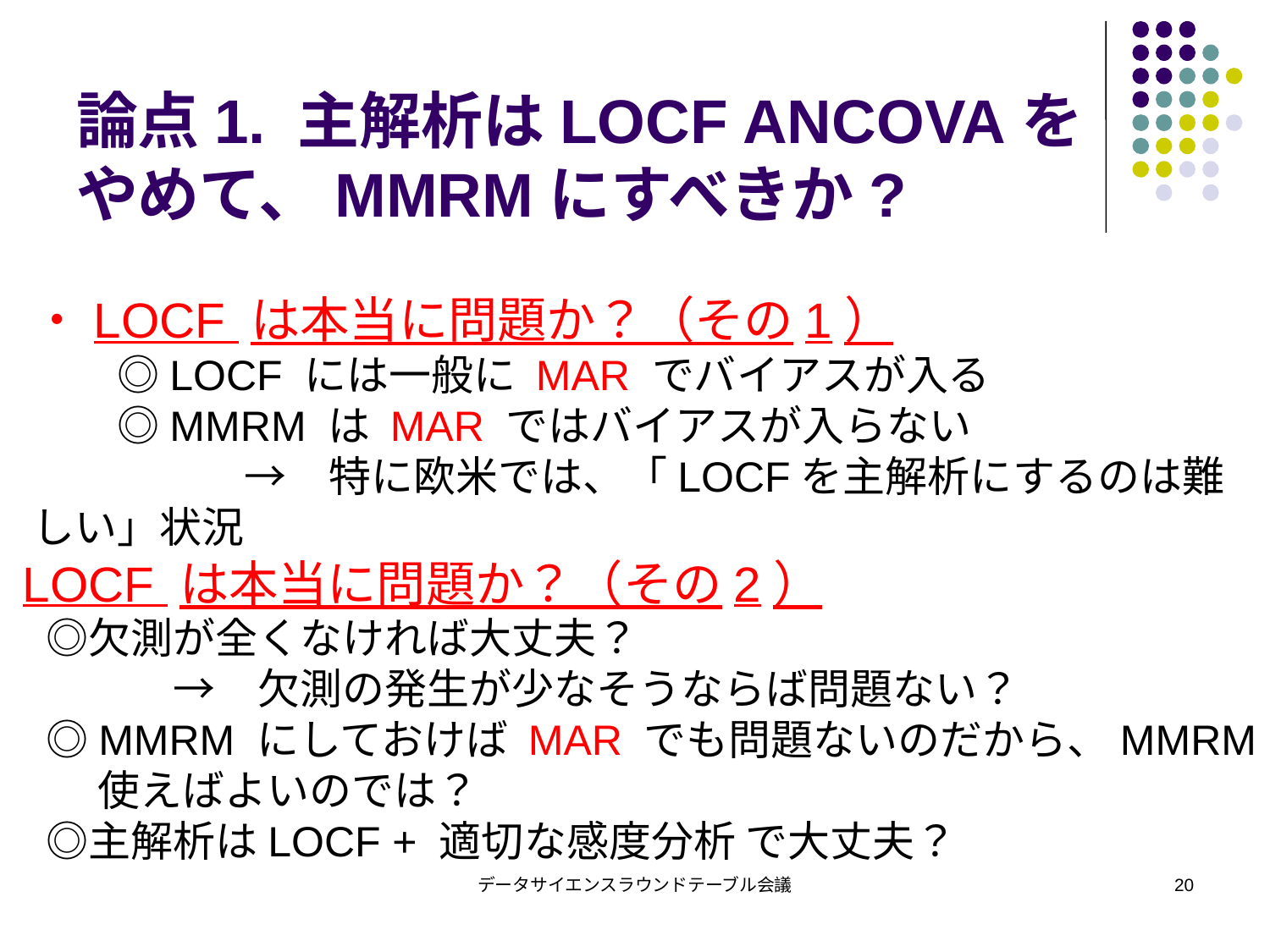

# 論点1. 主解析はLOCF ANCOVAをやめて、MMRMにすべきか?
・LOCF は本当に問題か？（その1）
　　◎LOCF には一般に MAR でバイアスが入る
　　◎MMRM は MAR ではバイアスが入らない
　　　　　→　特に欧米では、「LOCFを主解析にするのは難しい」状況
・LOCF は本当に問題か？（その2）
　　◎欠測が全くなければ大丈夫？
　　　　　→　欠測の発生が少なそうならば問題ない？
　　◎MMRM にしておけば MAR でも問題ないのだから、MMRMを
　　　 使えばよいのでは？
　　◎主解析はLOCF + 適切な感度分析 で大丈夫？
データサイエンスラウンドテーブル会議
20